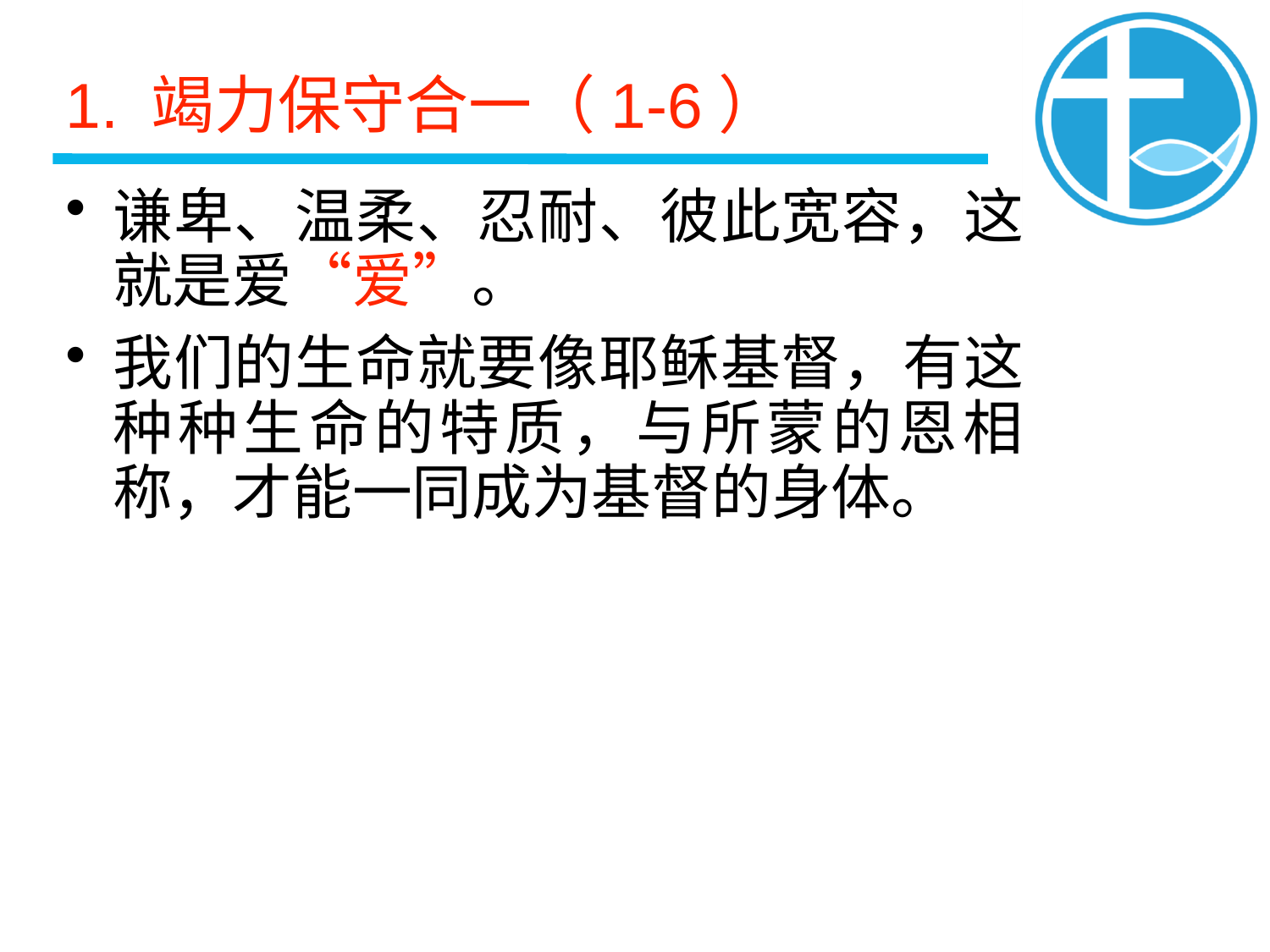

1. 竭力保守合一（1-6）
谦卑、温柔、忍耐、彼此宽容，这就是爱“爱”。
我们的生命就要像耶稣基督，有这种种生命的特质，与所蒙的恩相称，才能一同成为基督的身体。